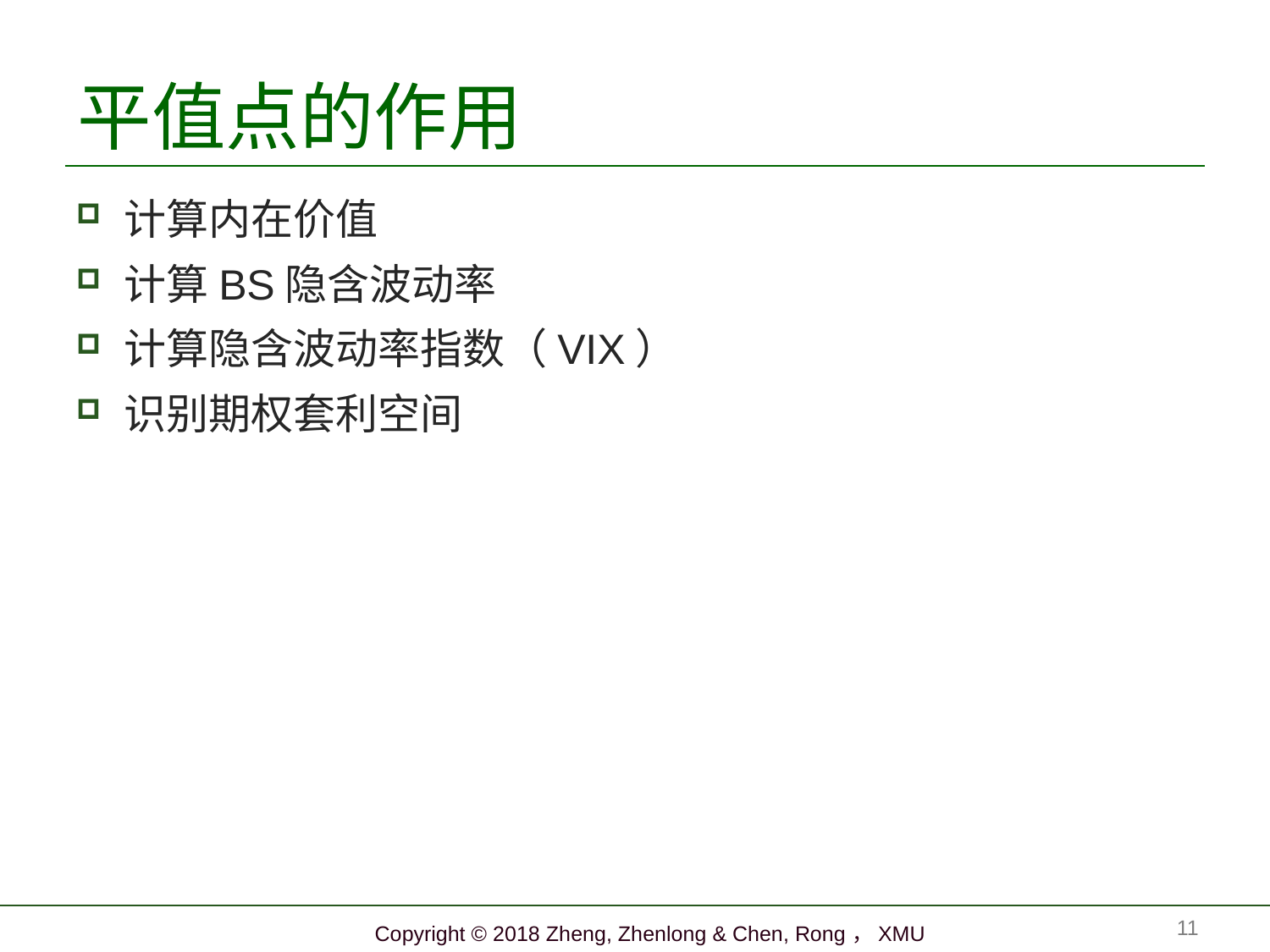

# 平值点的作用
计算内在价值
计算BS隐含波动率
计算隐含波动率指数（VIX）
识别期权套利空间
11